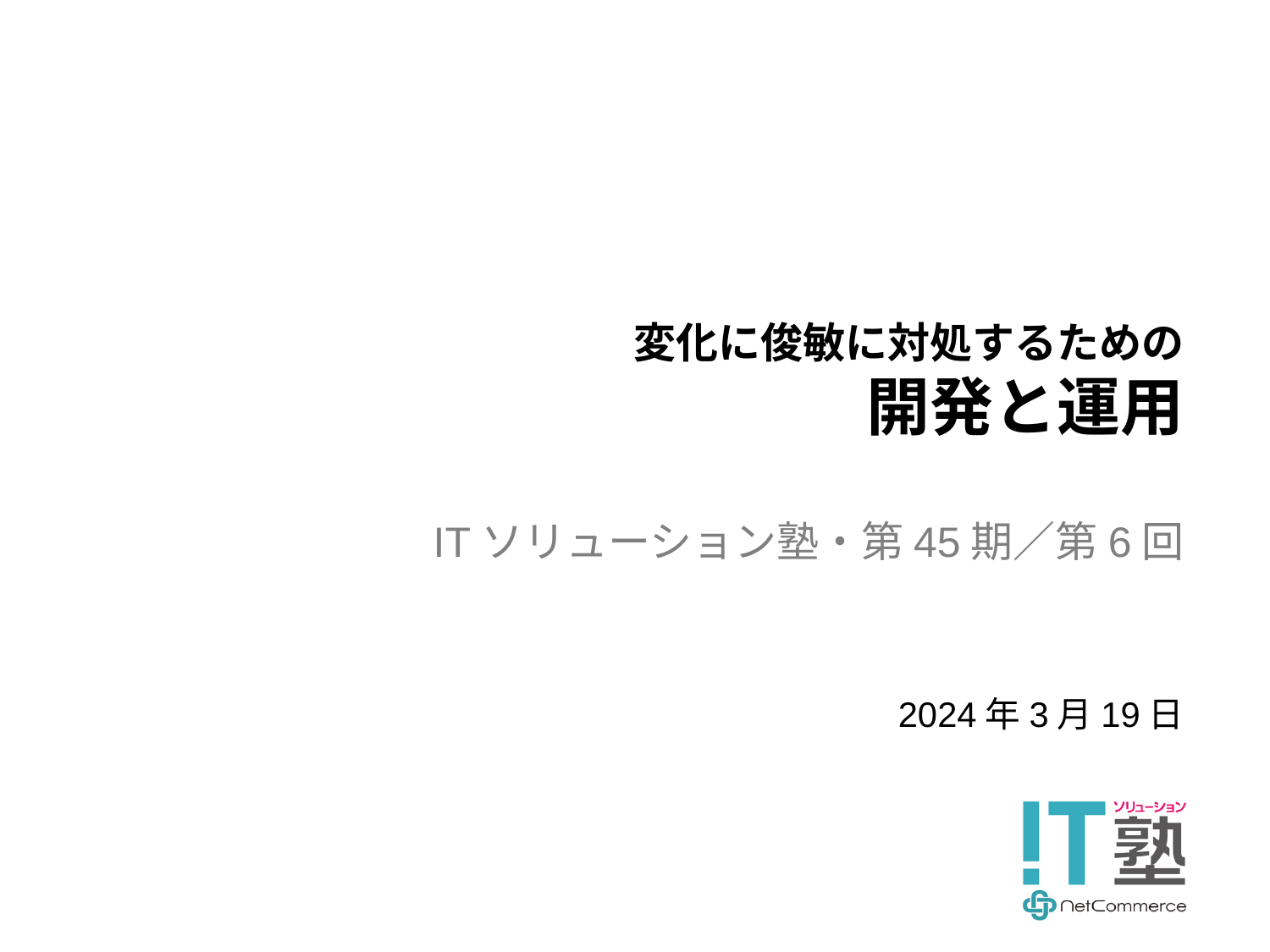

変化に俊敏に対処するための
開発と運用
ITソリューション塾・第45期／第6回
2024年3月19日